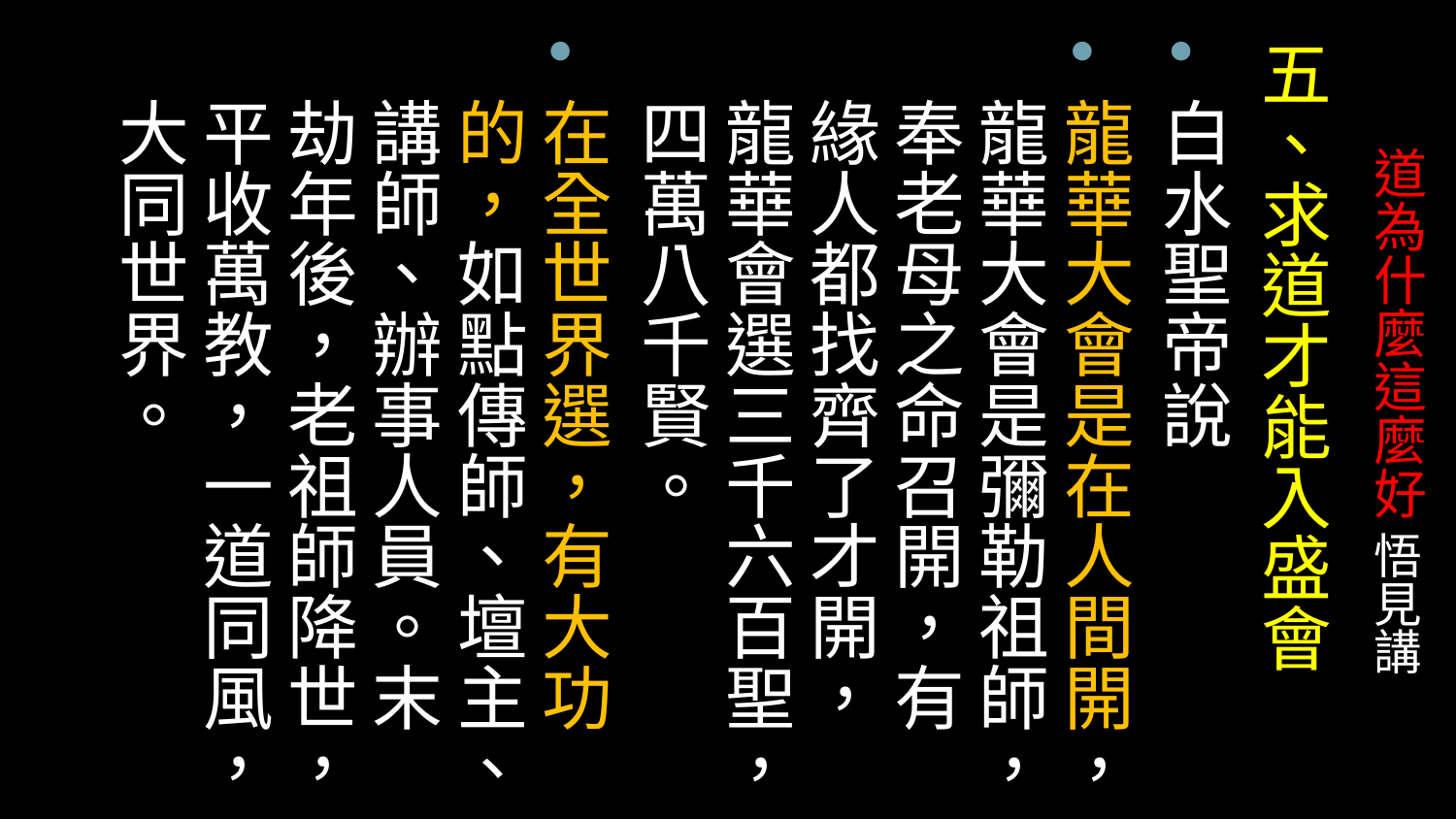

五、求道才能入盛會
白水聖帝說
龍華大會是在人間開，龍華大會是彌勒祖師，奉老母之命召開，有緣人都找齊了才開，龍華會選三千六百聖，四萬八千賢。
在全世界選，有大功的，如點傳師、壇主、講師、辦事人員。末劫年後，老祖師降世，平收萬教，一道同風，大同世界。
# 道為什麼這麼好 悟見講